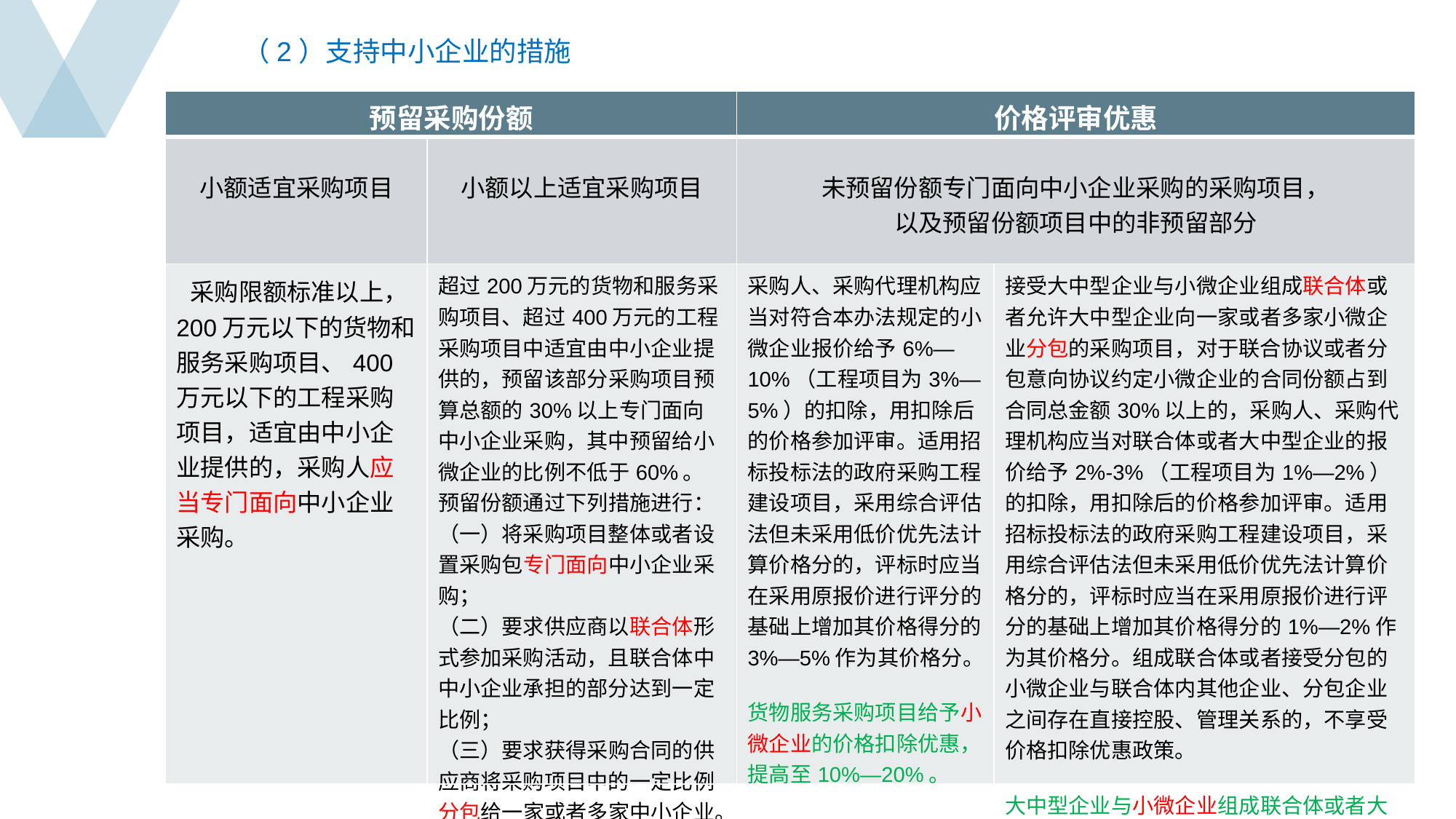

（2）支持中小企业的措施
| 预留采购份额 |  | 价格评审优惠 |  |
| --- | --- | --- | --- |
| 小额适宜采购项目 | 小额以上适宜采购项目 | 未预留份额专门面向中小企业采购的采购项目， 以及预留份额项目中的非预留部分 |  |
| 采购限额标准以上，200万元以下的货物和服务采购项目、400万元以下的工程采购项目，适宜由中小企业提供的，采购人应当专门面向中小企业采购。 | 超过200万元的货物和服务采购项目、超过400万元的工程采购项目中适宜由中小企业提供的，预留该部分采购项目预算总额的30%以上专门面向中小企业采购，其中预留给小微企业的比例不低于60%。预留份额通过下列措施进行： （一）将采购项目整体或者设置采购包专门面向中小企业采购； （二）要求供应商以联合体形式参加采购活动，且联合体中中小企业承担的部分达到一定比例； （三）要求获得采购合同的供应商将采购项目中的一定比例分包给一家或者多家中小企业。 | 采购人、采购代理机构应当对符合本办法规定的小微企业报价给予6%—10%（工程项目为3%—5%）的扣除，用扣除后的价格参加评审。适用招标投标法的政府采购工程建设项目，采用综合评估法但未采用低价优先法计算价格分的，评标时应当在采用原报价进行评分的基础上增加其价格得分的3%—5%作为其价格分。 货物服务采购项目给予小微企业的价格扣除优惠，提高至10%—20%。 | 接受大中型企业与小微企业组成联合体或者允许大中型企业向一家或者多家小微企业分包的采购项目，对于联合协议或者分包意向协议约定小微企业的合同份额占到合同总金额30%以上的，采购人、采购代理机构应当对联合体或者大中型企业的报价给予2%-3%（工程项目为1%—2%）的扣除，用扣除后的价格参加评审。适用招标投标法的政府采购工程建设项目，采用综合评估法但未采用低价优先法计算价格分的，评标时应当在采用原报价进行评分的基础上增加其价格得分的1%—2%作为其价格分。组成联合体或者接受分包的小微企业与联合体内其他企业、分包企业之间存在直接控股、管理关系的，不享受价格扣除优惠政策。 大中型企业与小微企业组成联合体或者大中型企业向小微企业分包的，评审优惠幅度提高至4%—6%。 |